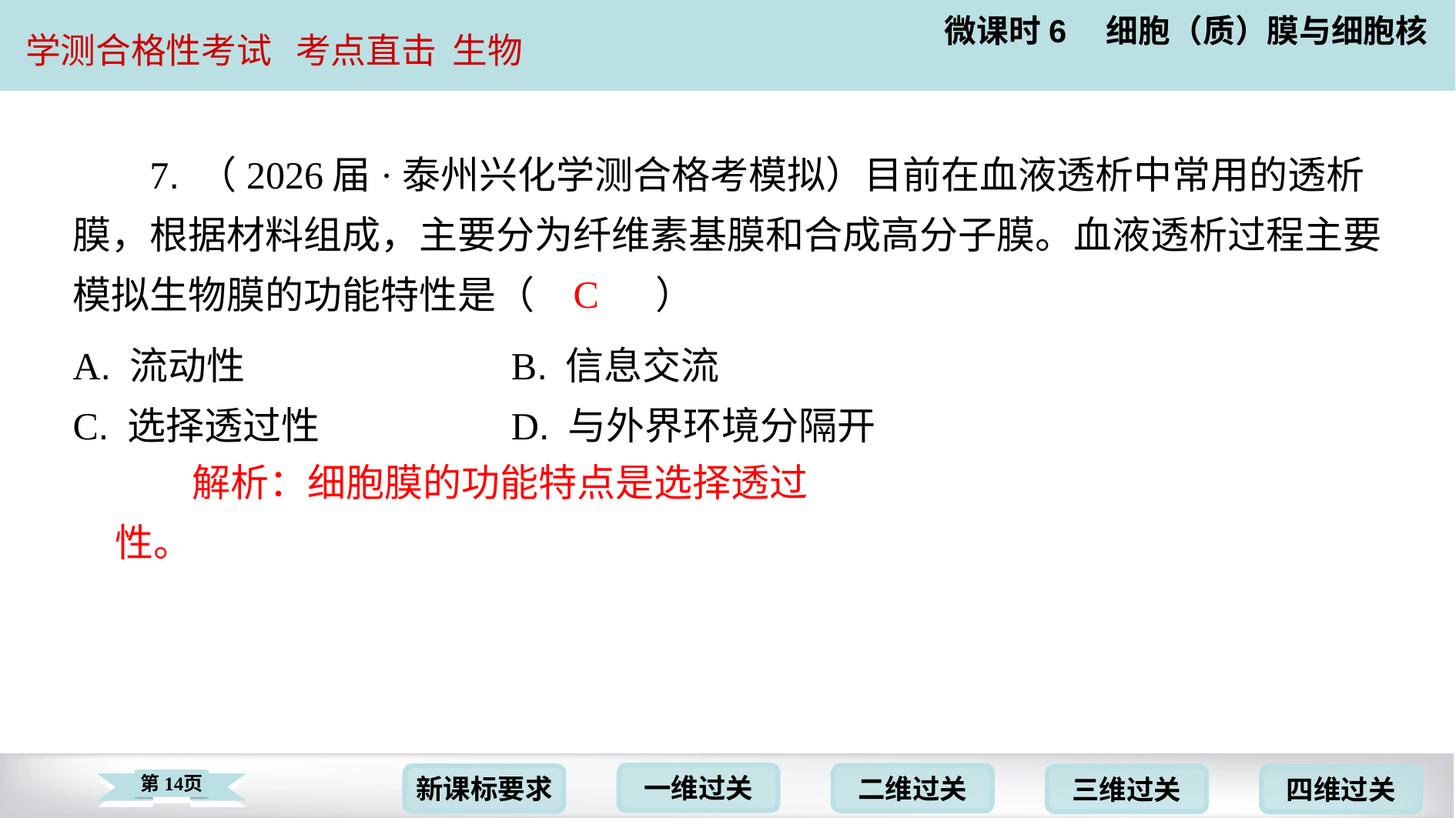

7. （2026届·泰州兴化学测合格考模拟）目前在血液透析中常用的透析膜，根据材料组成，主要分为纤维素基膜和合成高分子膜。血液透析过程主要模拟生物膜的功能特性是（　C　）
C
| A. 流动性 | B. 信息交流 |
| --- | --- |
| C. 选择透过性 | D. 与外界环境分隔开 |
解析：细胞膜的功能特点是选择透过性。